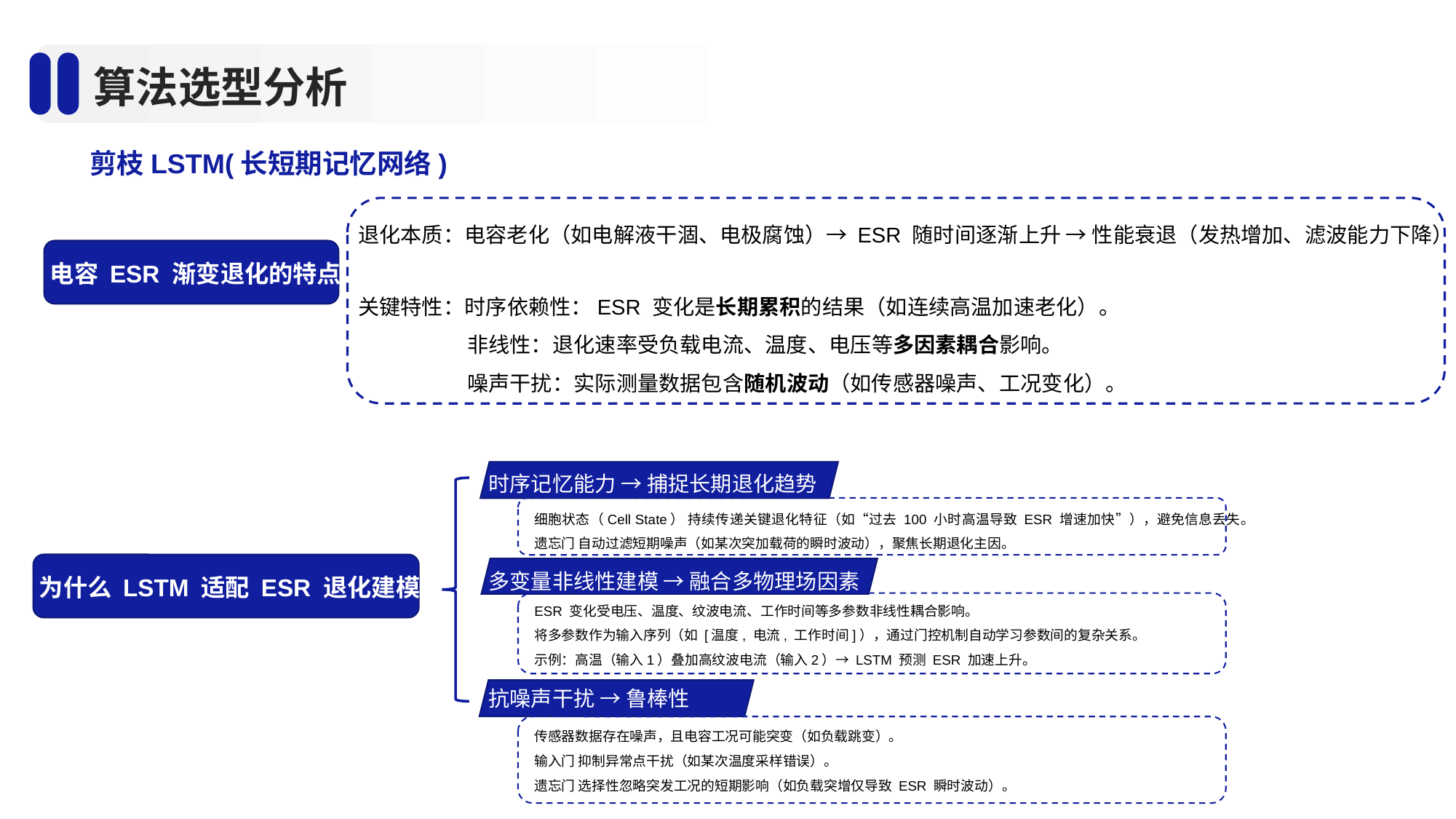

算法选型分析
剪枝LSTM(长短期记忆网络)

退化本质：电容老化（如电解液干涸、电极腐蚀）→ ESR 随时间逐渐上升 → 性能衰退（发热增加、滤波能力下降）

电容 ESR 渐变退化的特点
关键特性：时序依赖性：ESR 变化是长期累积的结果（如连续高温加速老化）。
非线性：退化速率受负载电流、温度、电压等多因素耦合影响。
噪声干扰：实际测量数据包含随机波动（如传感器噪声、工况变化）。
时序记忆能力 → 捕捉长期退化趋势

细胞状态（Cell State） 持续传递关键退化特征（如“过去 100 小时高温导致 ESR 增速加快”），避免信息丢失。
遗忘门 自动过滤短期噪声（如某次突加载荷的瞬时波动），聚焦长期退化主因。

多变量非线性建模 → 融合多物理场因素

为什么 LSTM 适配 ESR 退化建模？

ESR 变化受电压、温度、纹波电流、工作时间等多参数非线性耦合影响。
将多参数作为输入序列（如 [温度, 电流, 工作时间]），通过门控机制自动学习参数间的复杂关系。
示例：高温（输入1）叠加高纹波电流（输入2）→ LSTM 预测 ESR 加速上升。

抗噪声干扰 → 鲁棒性预测

传感器数据存在噪声，且电容工况可能突变（如负载跳变）。
输入门 抑制异常点干扰（如某次温度采样错误）。
遗忘门 选择性忽略突发工况的短期影响（如负载突增仅导致 ESR 瞬时波动）。